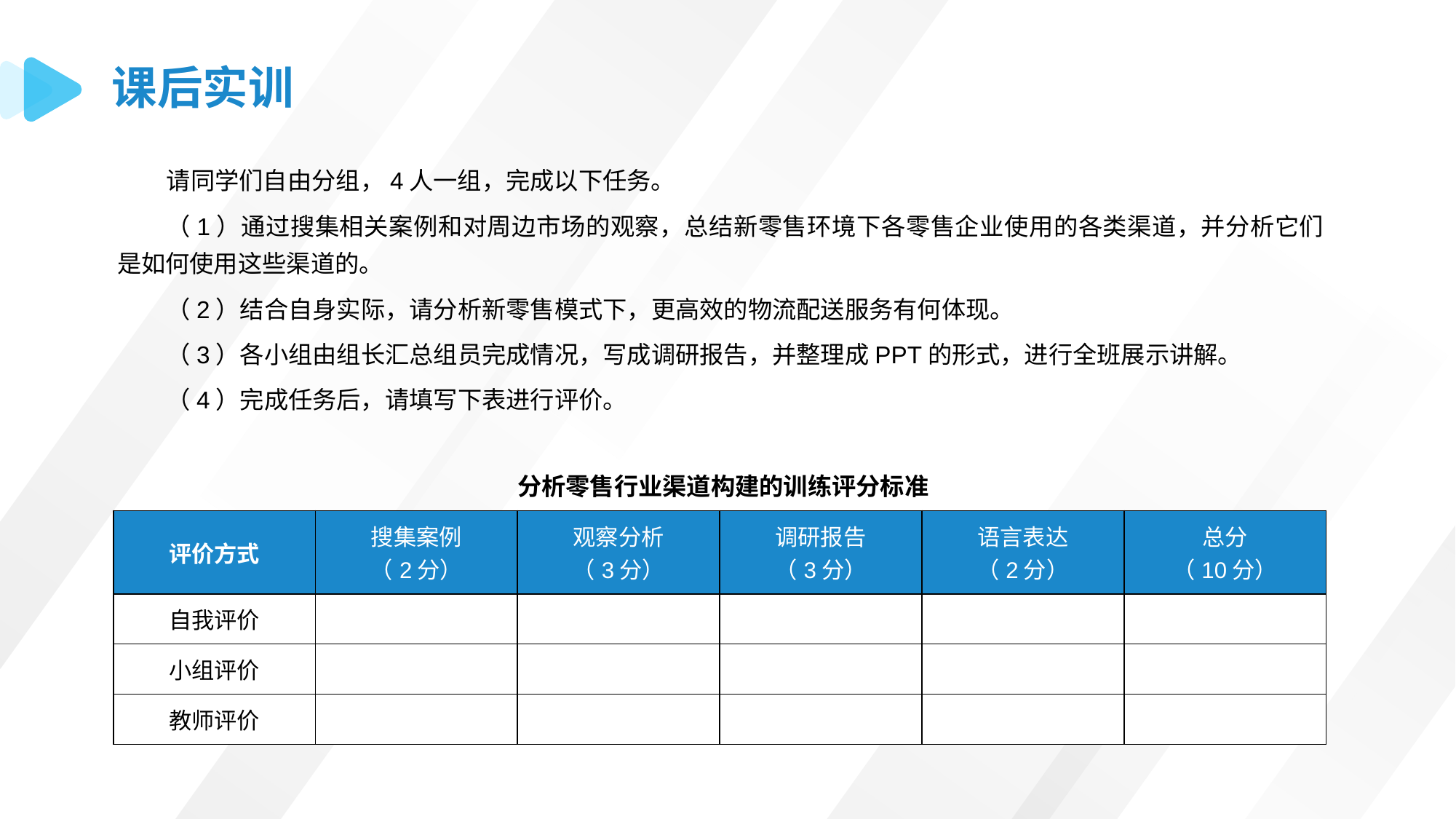

课后实训

请同学们自由分组，4人一组，完成以下任务。
（1）通过搜集相关案例和对周边市场的观察，总结新零售环境下各零售企业使用的各类渠道，并分析它们是如何使用这些渠道的。
（2）结合自身实际，请分析新零售模式下，更高效的物流配送服务有何体现。
（3）各小组由组长汇总组员完成情况，写成调研报告，并整理成PPT的形式，进行全班展示讲解。
（4）完成任务后，请填写下表进行评价。
分析零售行业渠道构建的训练评分标准
| 评价方式 | 搜集案例 （2分） | 观察分析 （3分） | 调研报告 （3分） | 语言表达 （2分） | 总分 （10分） |
| --- | --- | --- | --- | --- | --- |
| 自我评价 |  |  |  |  |  |
| 小组评价 |  |  |  |  |  |
| 教师评价 |  |  |  |  |  |